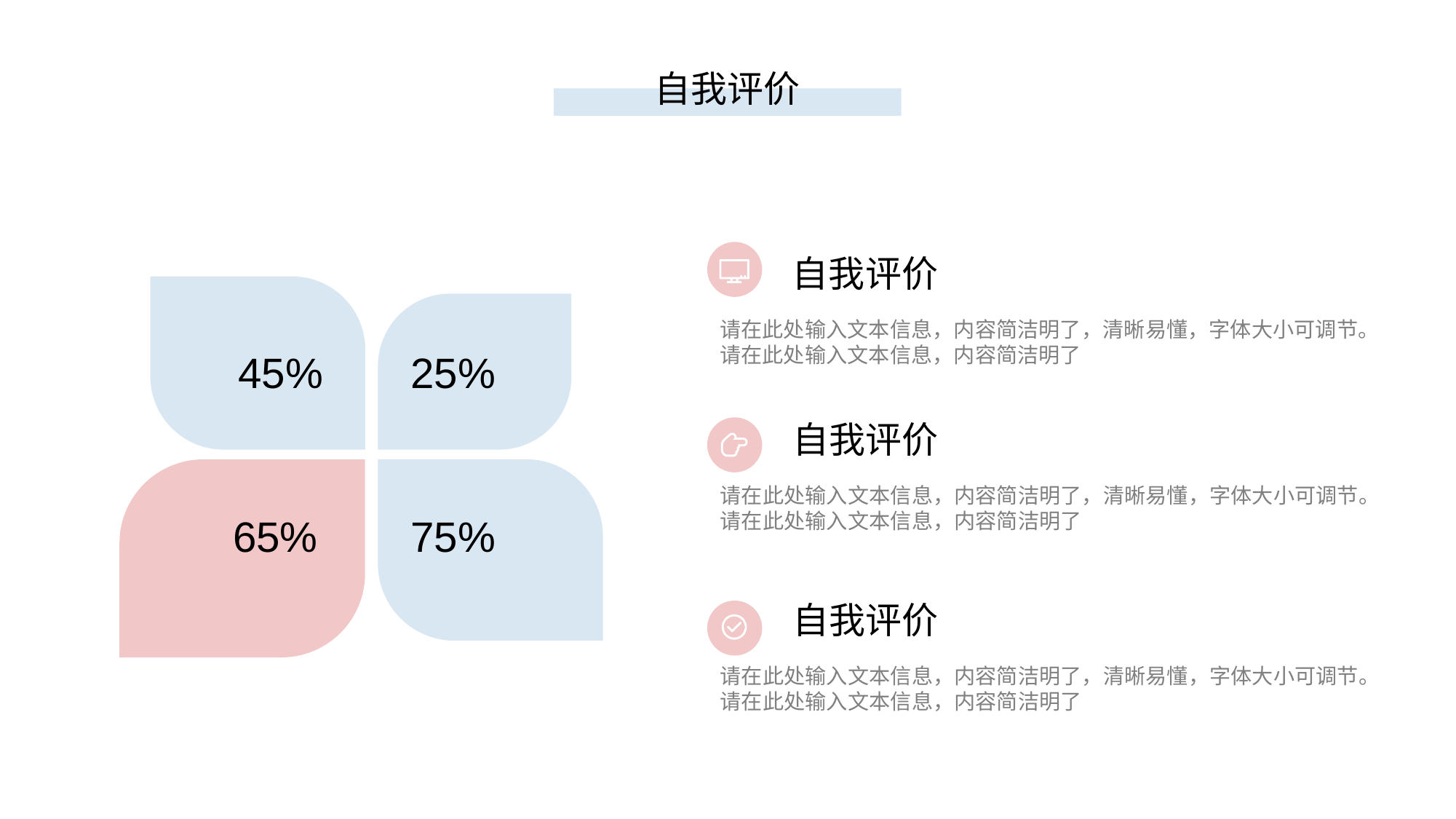

自我评价

自我评价

请在此处输入文本信息，内容简洁明了，清晰易懂，字体大小可调节。请在此处输入文本信息，内容简洁明了
45%
25%
自我评价

请在此处输入文本信息，内容简洁明了，清晰易懂，字体大小可调节。请在此处输入文本信息，内容简洁明了
65%
75%
自我评价

请在此处输入文本信息，内容简洁明了，清晰易懂，字体大小可调节。请在此处输入文本信息，内容简洁明了